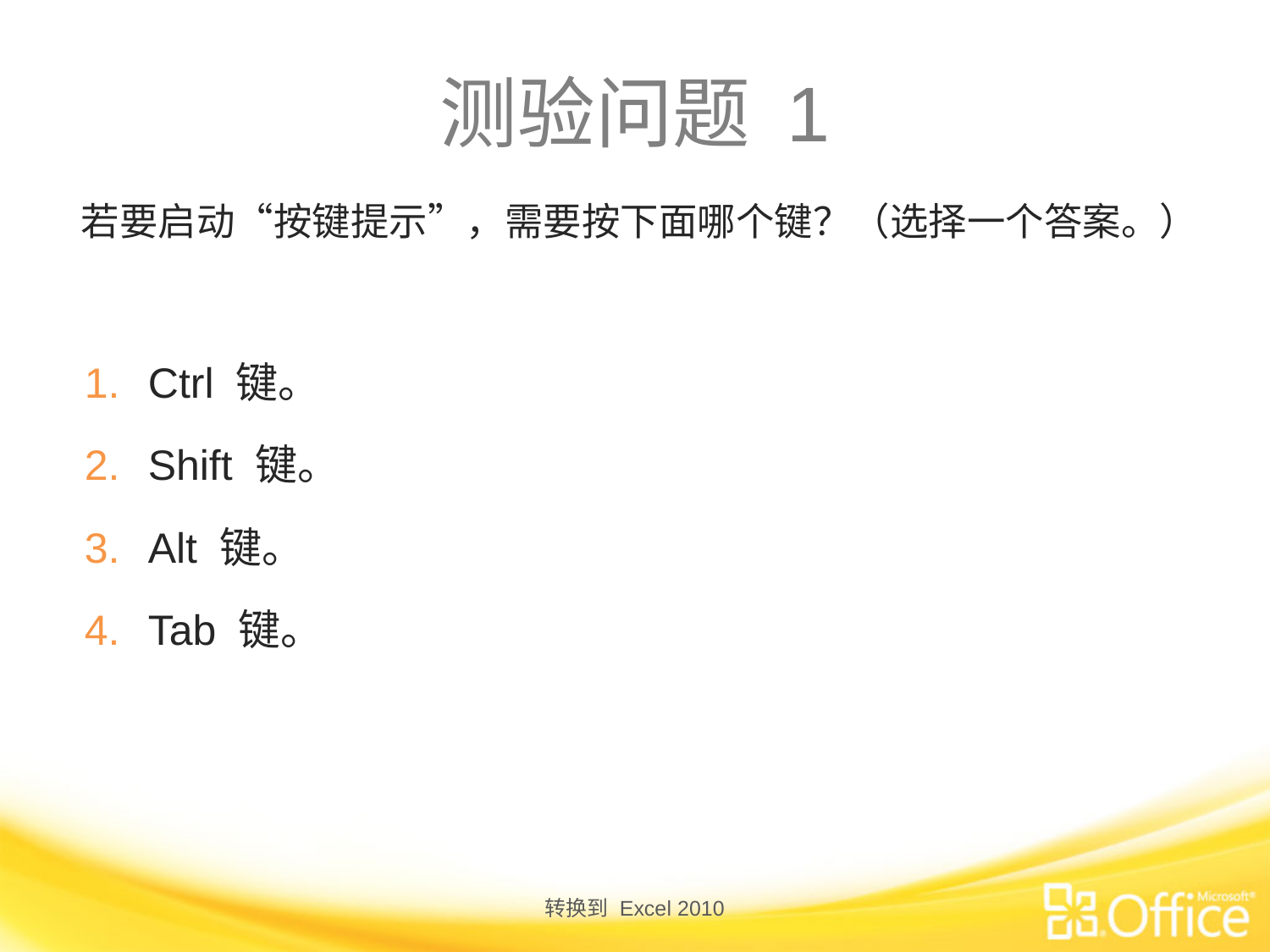

# 测验问题 1
若要启动“按键提示”，需要按下面哪个键？（选择一个答案。）
Ctrl 键。
Shift 键。
Alt 键。
Tab 键。
转换到 Excel 2010